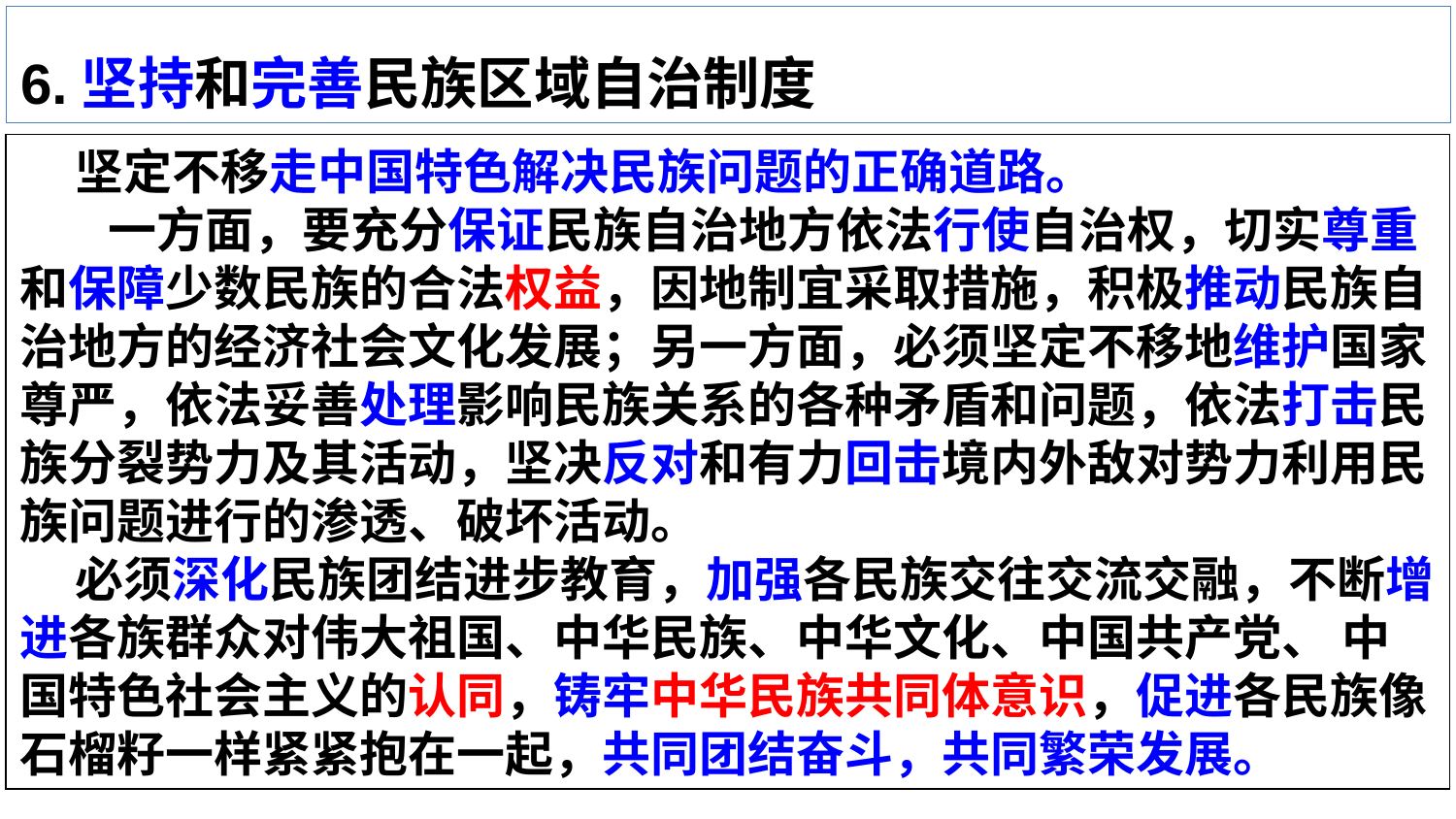

6.坚持和完善民族区域自治制度
    坚定不移走中国特色解决民族问题的正确道路。
       一方面，要充分保证民族自治地方依法行使自治权，切实尊重和保障少数民族的合法权益，因地制宜采取措施，积极推动民族自治地方的经济社会文化发展；另一方面，必须坚定不移地维护国家尊严，依法妥善处理影响民族关系的各种矛盾和问题，依法打击民族分裂势力及其活动，坚决反对和有力回击境内外敌对势力利用民族问题进行的渗透、破坏活动。
    必须深化民族团结进步教育，加强各民族交往交流交融，不断增进各族群众对伟大祖国、中华民族、中华文化、中国共产党、 中国特色社会主义的认同，铸牢中华民族共同体意识，促进各民族像石榴籽一样紧紧抱在一起，共同团结奋斗，共同繁荣发展。